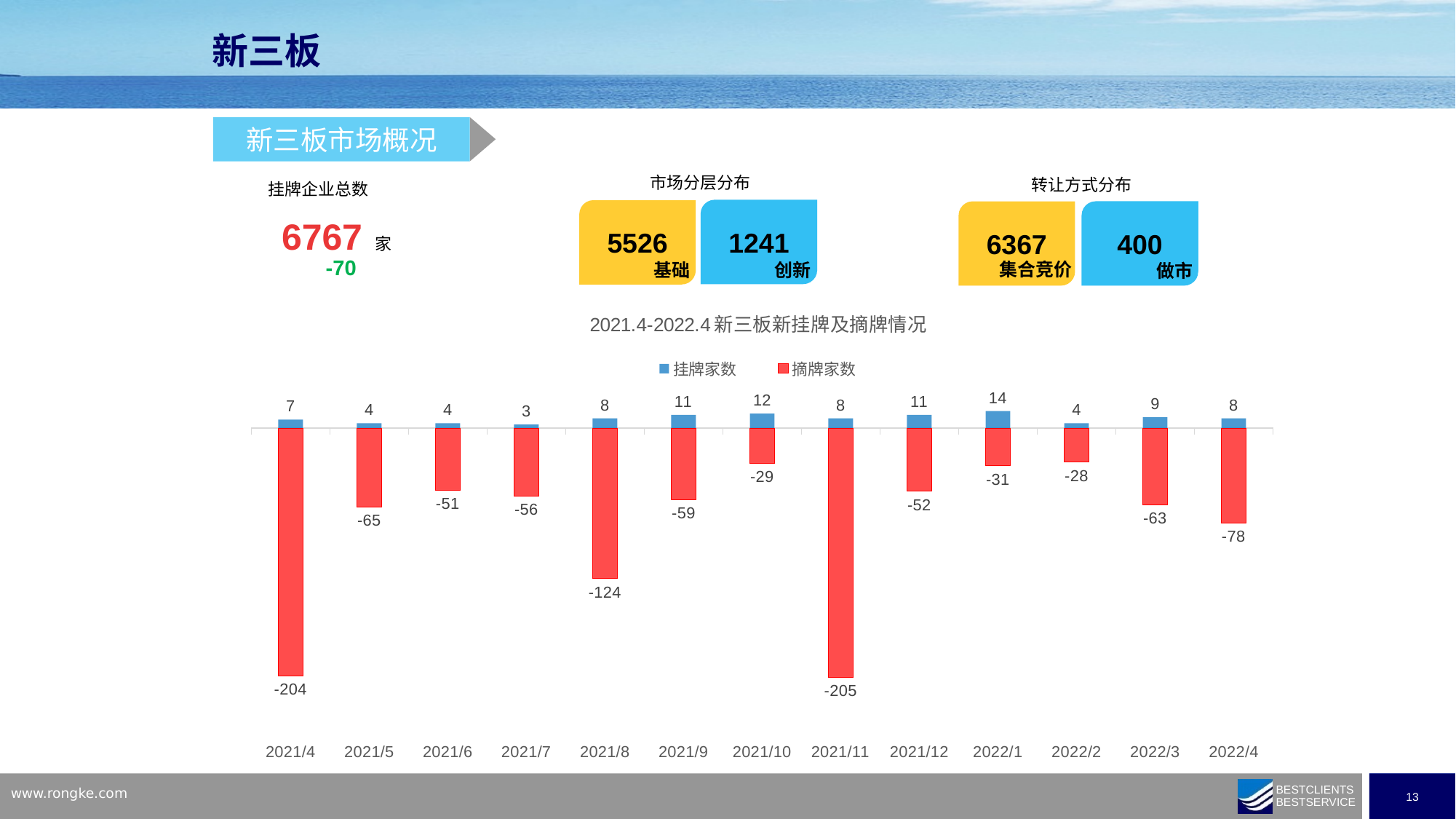

新三板
新三板市场概况

市场分层分布
1241
5526
创新
基础
转让方式分布
400
6367
集合竞价
做市
挂牌企业总数
6767
家
-70

### Chart: 2021.4-2022.4新三板新挂牌及摘牌情况

| Category | 挂牌家数 | 摘牌家数 |
|---|---|---|
| 44652 | 8.0 | -78.0 |
| 44621 | 9.0 | -63.0 |
| 44593 | 4.0 | -28.0 |
| 44592 | 14.0 | -31.0 |
| 44561 | 11.0 | -52.0 |
| 44530 | 8.0 | -205.0 |
| 44500 | 12.0 | -29.0 |
| 44440 | 11.0 | -59.0 |
| 44409 | 8.0 | -124.0 |
| 44378 | 3.0 | -56.0 |
| 44348 | 4.0 | -51.0 |
| 44317 | 4.0 | -65.0 |
| 44287 | 7.0 | -204.0 |